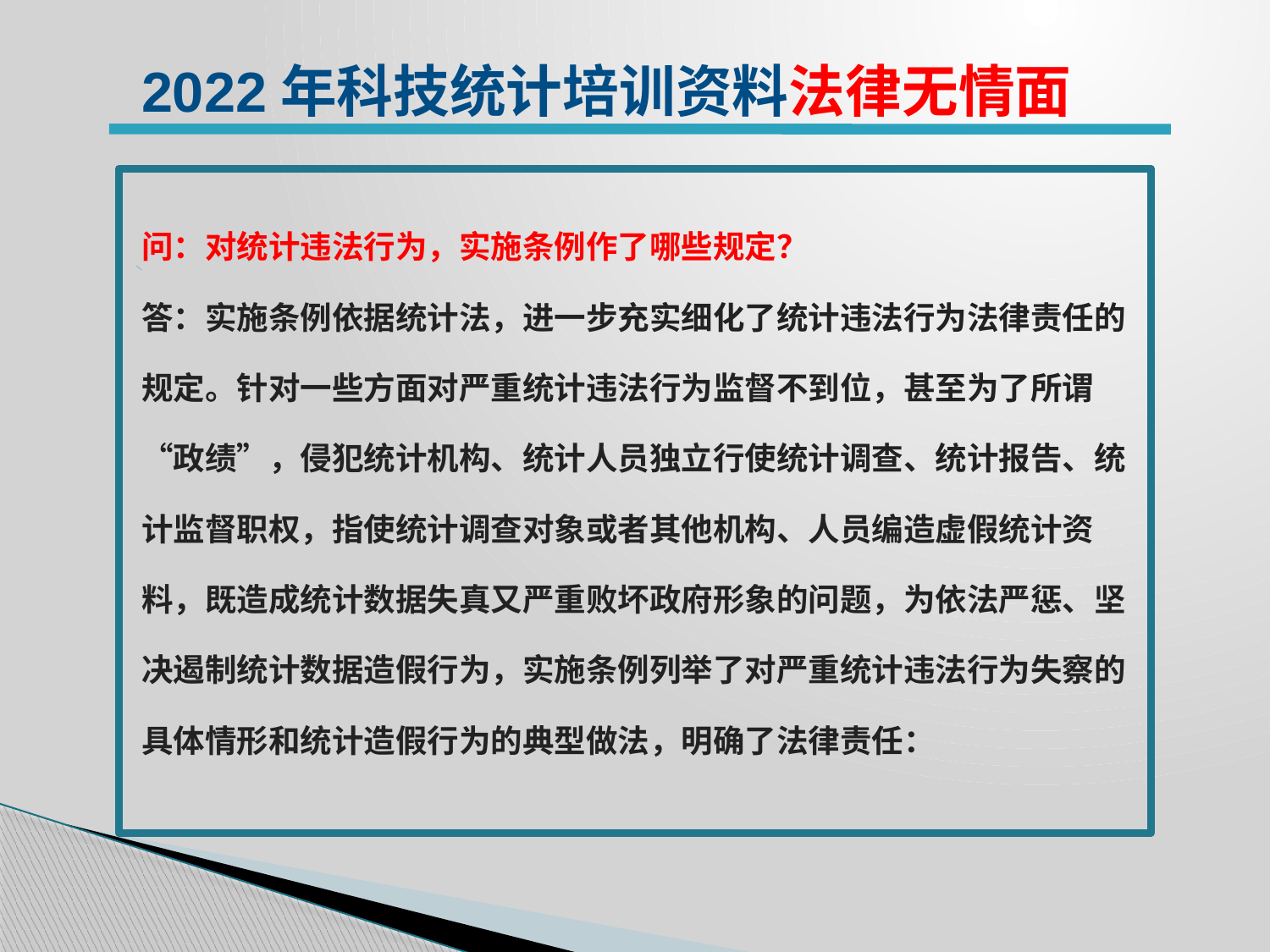

2022年科技统计培训资料法律无情面

问：对统计违法行为，实施条例作了哪些规定？
答：实施条例依据统计法，进一步充实细化了统计违法行为法律责任的规定。针对一些方面对严重统计违法行为监督不到位，甚至为了所谓“政绩”，侵犯统计机构、统计人员独立行使统计调查、统计报告、统计监督职权，指使统计调查对象或者其他机构、人员编造虚假统计资料，既造成统计数据失真又严重败坏政府形象的问题，为依法严惩、坚决遏制统计数据造假行为，实施条例列举了对严重统计违法行为失察的具体情形和统计造假行为的典型做法，明确了法律责任：